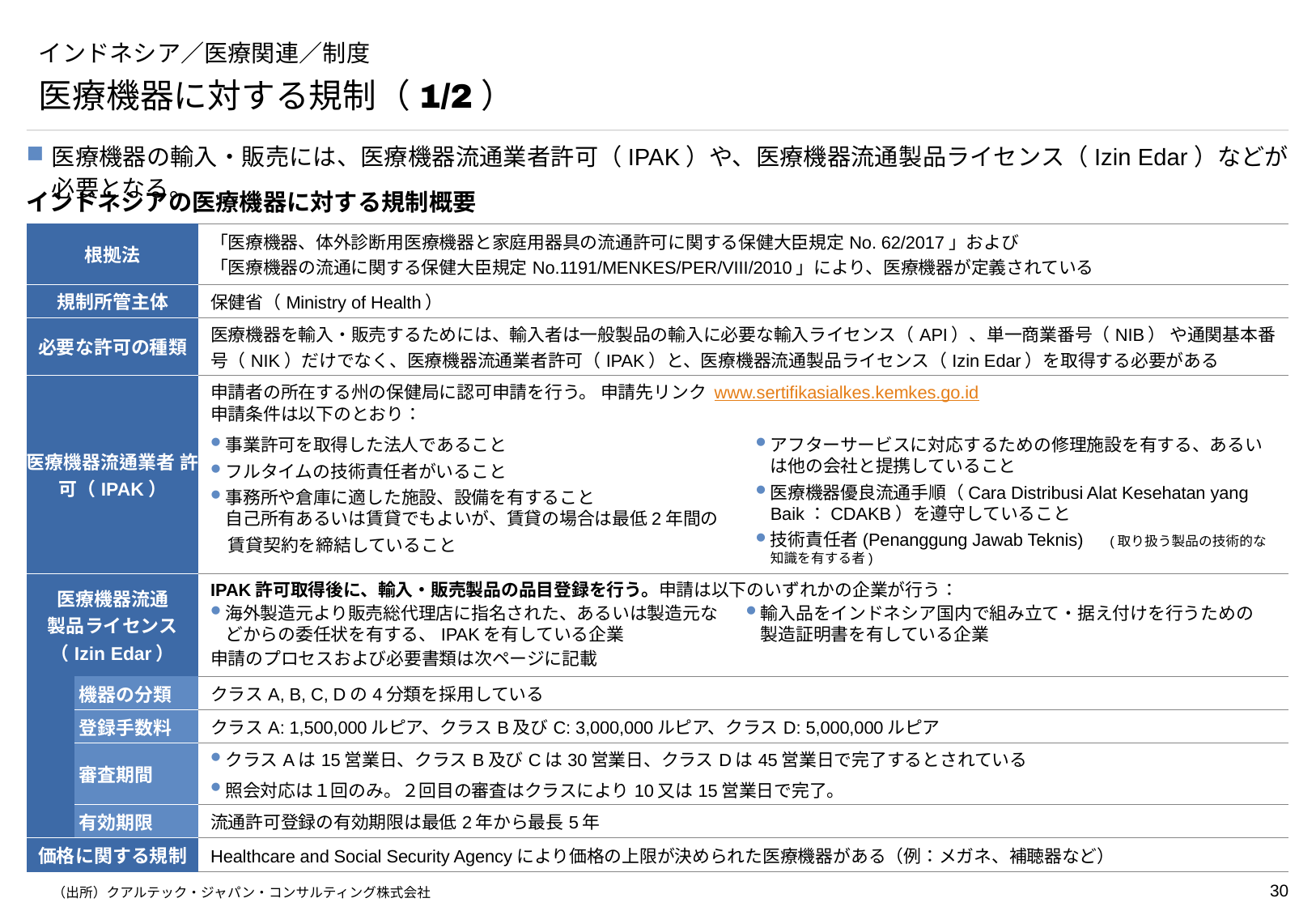

# インドネシア／医療関連／制度
医療機器に対する規制（1/2）
医療機器の輸入・販売には、医療機器流通業者許可（IPAK）や、医療機器流通製品ライセンス（Izin Edar）などが必要となる。
インドネシアの医療機器に対する規制概要
| 根拠法 |  | 「医療機器、体外診断用医療機器と家庭用器具の流通許可に関する保健大臣規定No. 62/2017」および 「医療機器の流通に関する保健大臣規定No.1191/MENKES/PER/VIII/2010」により、医療機器が定義されている |
| --- | --- | --- |
| 規制所管主体 |  | 保健省（Ministry of Health） |
| 必要な許可の種類 |  | 医療機器を輸入・販売するためには、輸入者は一般製品の輸入に必要な輸入ライセンス（API）、単一商業番号（NIB） や通関基本番号（NIK）だけでなく、医療機器流通業者許可（IPAK）と、医療機器流通製品ライセンス（Izin Edar）を取得する必要がある |
| 医療機器流通業者 許可（IPAK） |  |  |
| 医療機器流通 製品ライセンス （Izin Edar） |  |  |
|  | 機器の分類 | クラスA, B, C, Dの4分類を採用している |
|  | 登録手数料 | クラスA: 1,500,000ルピア、クラスB及びC: 3,000,000ルピア、クラスD: 5,000,000ルピア |
|  | 審査期間 | クラスAは15営業日、クラスB及びCは30営業日、クラスDは45営業日で完了するとされている 照会対応は１回のみ。２回目の審査はクラスにより10又は15営業日で完了。 |
|  | 有効期限 | 流通許可登録の有効期限は最低2年から最長5年 |
| 価格に関する規制 |  | Healthcare and Social Security Agencyにより価格の上限が決められた医療機器がある（例：メガネ、補聴器など） |
申請者の所在する州の保健局に認可申請を行う。 申請先リンク www.sertifikasialkes.kemkes.go.id
申請条件は以下のとおり：
事業許可を取得した法人であること
フルタイムの技術責任者がいること
事務所や倉庫に適した施設、設備を有すること
自己所有あるいは賃貸でもよいが、賃貸の場合は最低2年間の
　賃貸契約を締結していること
アフターサービスに対応するための修理施設を有する、あるいは他の会社と提携していること
医療機器優良流通手順（Cara Distribusi Alat Kesehatan yang Baik：CDAKB）を遵守していること
技術責任者(Penanggung Jawab Teknis)　(取り扱う製品の技術的な知識を有する者)
IPAK許可取得後に、輸入・販売製品の品目登録を行う。申請は以下のいずれかの企業が行う：
海外製造元より販売総代理店に指名された、あるいは製造元などからの委任状を有する、IPAKを有している企業
輸入品をインドネシア国内で組み立て・据え付けを行うための製造証明書を有している企業
申請のプロセスおよび必要書類は次ページに記載
（出所）クアルテック・ジャパン・コンサルティング株式会社